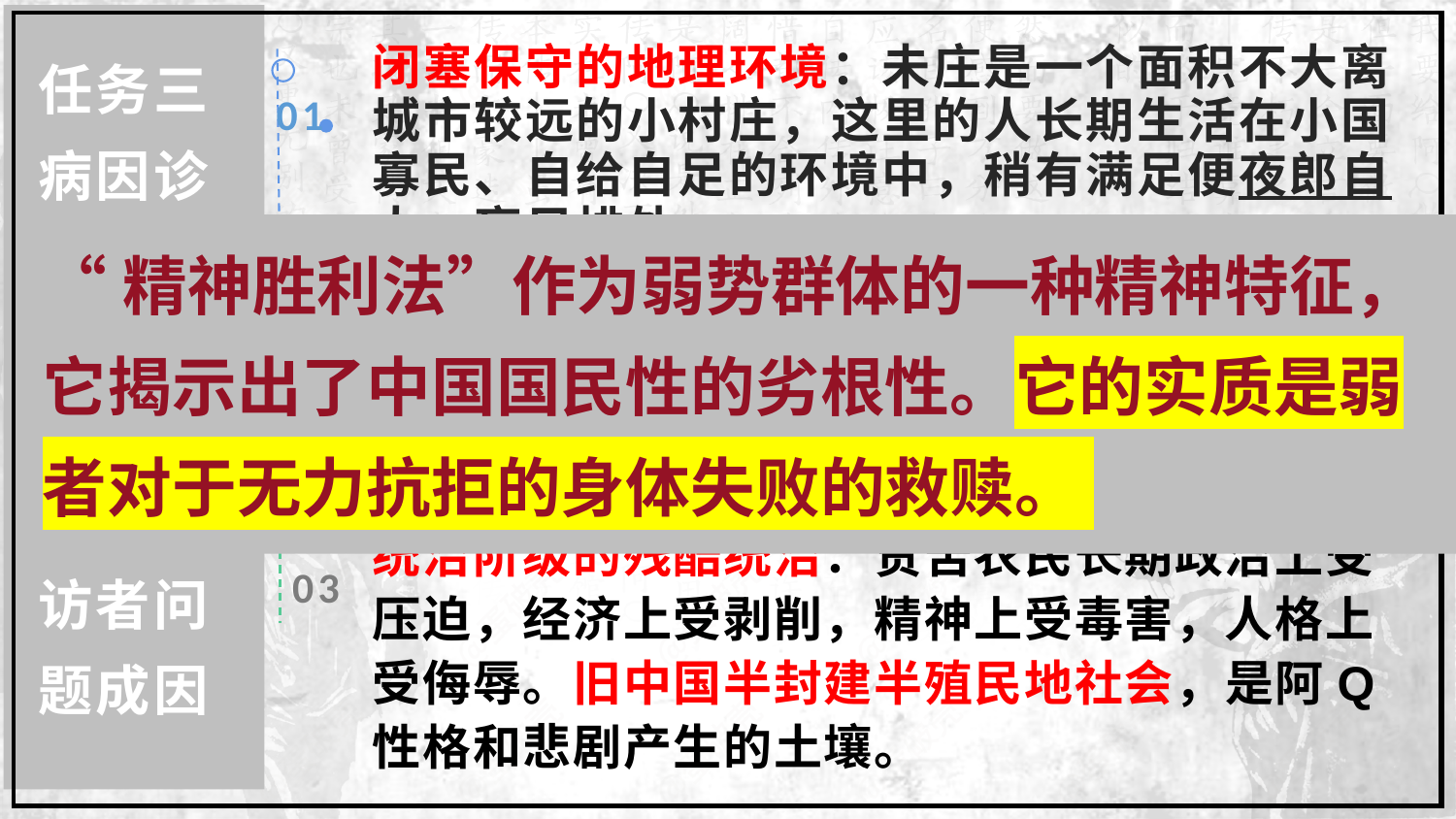

任务三 病因诊断，自主合作探究，探讨来访者问题成因

闭塞保守的地理环境：未庄是一个面积不大离城市较远的小村庄，这里的人长期生活在小国寡民、自给自足的环境中，稍有满足便夜郎自大，盲目排外；

01

“精神胜利法”作为弱势群体的一种精神特征，它揭示出了中国国民性的劣根性。它的实质是弱者对于无力抗拒的身体失败的救赎。
02
愚昧麻木的社会环境：在未庄，赵太爷之流掌握了绝对的话语权，甚至可以决定人的姓氏，普通群众和下层穷苦百姓饱受封建礼教思想毒害，饱受欺凌而又互相争斗。

统治阶级的残酷统治：贫苦农民长期政治上受压迫，经济上受剥削，精神上受毒害，人格上受侮辱。旧中国半封建半殖民地社会，是阿Q性格和悲剧产生的土壤。
03